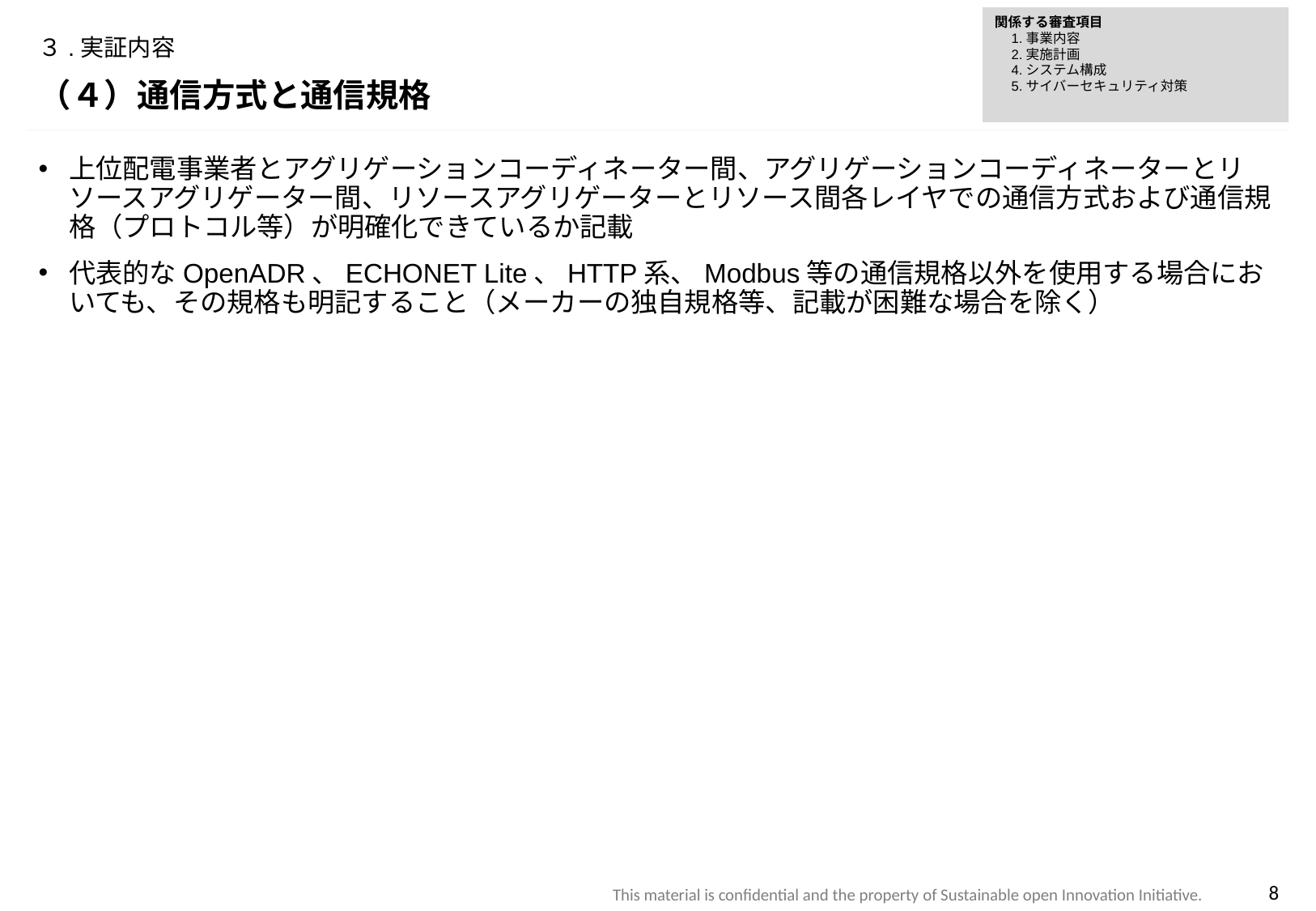

関係する審査項目
　1.事業内容
　2.実施計画
　4.システム構成
　5.サイバーセキュリティ対策
# ３.実証内容
（４）通信方式と通信規格
上位配電事業者とアグリゲーションコーディネーター間、アグリゲーションコーディネーターとリソースアグリゲーター間、リソースアグリゲーターとリソース間各レイヤでの通信方式および通信規格（プロトコル等）が明確化できているか記載
代表的なOpenADR、ECHONET Lite、HTTP系、Modbus等の通信規格以外を使用する場合においても、その規格も明記すること（メーカーの独自規格等、記載が困難な場合を除く）